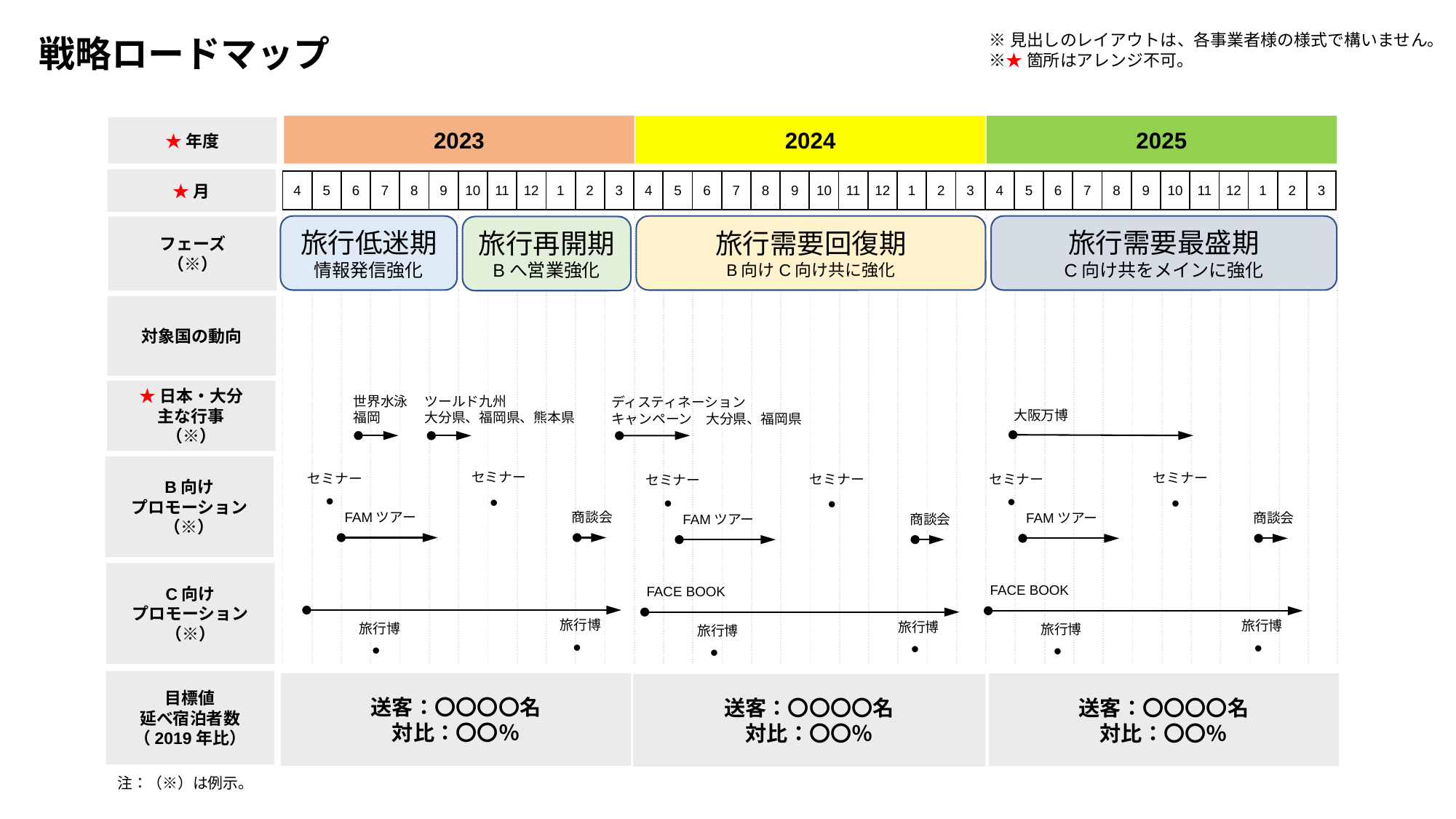

※見出しのレイアウトは、各事業者様の様式で構いません。
※★箇所はアレンジ不可。
戦略ロードマップ
2023
2024
2025
★年度
★月
| 4 | 5 | 6 | 7 | 8 | 9 | 10 | 11 | 12 | 1 | 2 | 3 | 4 | 5 | 6 | 7 | 8 | 9 | 10 | 11 | 12 | 1 | 2 | 3 | 4 | 5 | 6 | 7 | 8 | 9 | 10 | 11 | 12 | 1 | 2 | 3 |
| --- | --- | --- | --- | --- | --- | --- | --- | --- | --- | --- | --- | --- | --- | --- | --- | --- | --- | --- | --- | --- | --- | --- | --- | --- | --- | --- | --- | --- | --- | --- | --- | --- | --- | --- | --- |
|  |  |  |  |  |  |  |  |  |  |  |  |  |  |  |  |  |  |  |  |  |  |  |  |  |  |  |  |  |  |  |  |  |  |  |  |
| --- | --- | --- | --- | --- | --- | --- | --- | --- | --- | --- | --- | --- | --- | --- | --- | --- | --- | --- | --- | --- | --- | --- | --- | --- | --- | --- | --- | --- | --- | --- | --- | --- | --- | --- | --- |
フェーズ
（※）
対象国の動向
★日本・大分
主な行事
（※）
B向け
プロモーション
（※）
C向け
プロモーション
（※）
目標値
延べ宿泊者数
（2019年比）
送客：〇〇〇〇名
対比：〇〇％
送客：〇〇〇〇名
対比：〇〇％
送客：〇〇〇〇名
対比：〇〇％
旅行需要回復期
B向けC向け共に強化
旅行需要最盛期
C向け共をメインに強化
旅行低迷期
情報発信強化
旅行再開期
Bへ営業強化
世界水泳
福岡
ツールド九州
大分県、福岡県、熊本県
ディスティネーション
キャンペーン　大分県、福岡県
大阪万博
セミナー
セミナー
セミナー
セミナー
セミナー
セミナー
•
•
•
•
•
•
FAMツアー
商談会
FAMツアー
商談会
FAMツアー
商談会
FACE BOOK
FACE BOOK
旅行博
旅行博
旅行博
旅行博
旅行博
旅行博
•
•
•
•
•
•
注：（※）は例示。